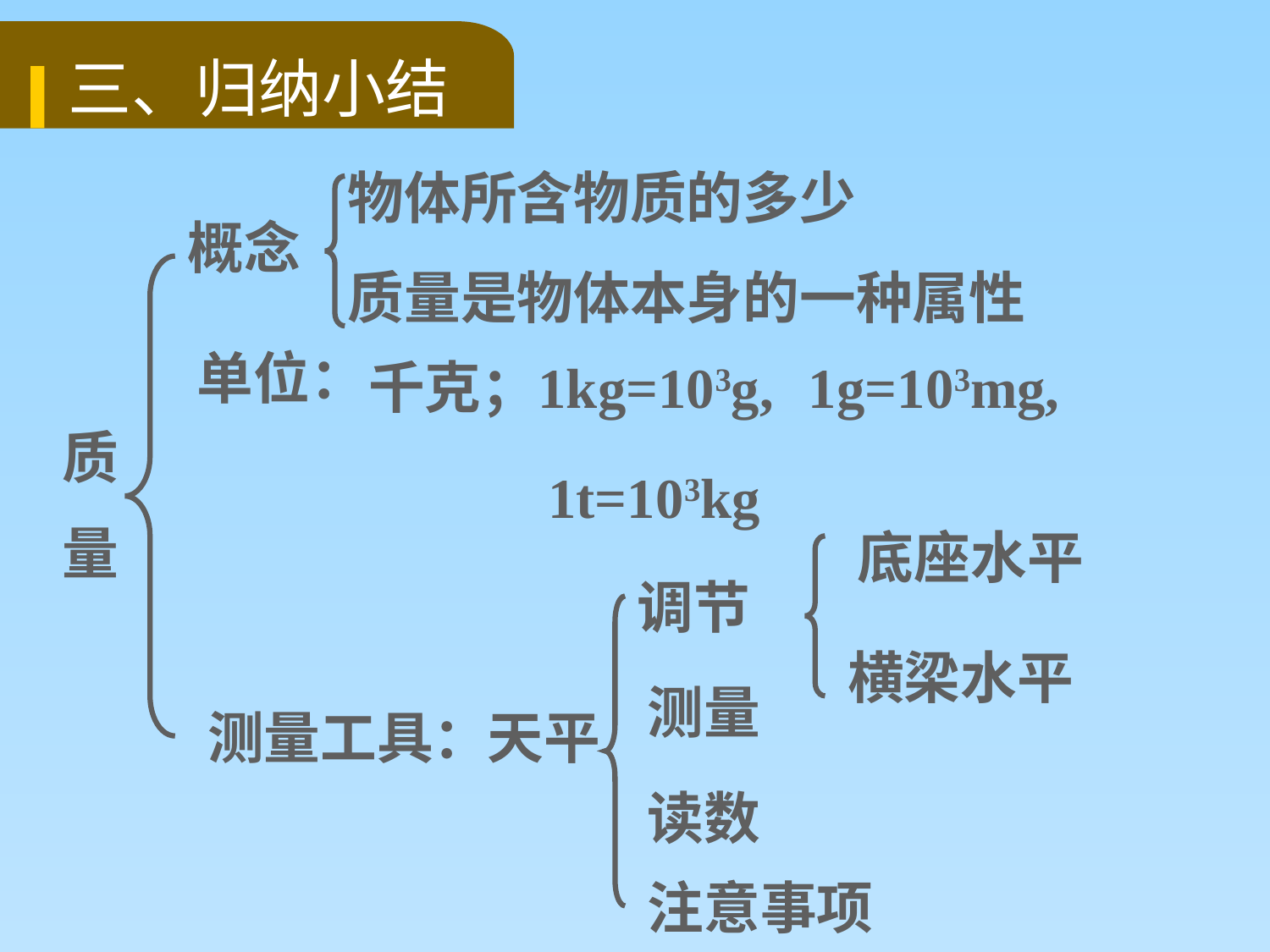

三、归纳小结

物体所含物质的多少

概念

质量是物体本身的一种属性
单位：
千克；
1kg=103g,
1g=103mg,
质
量
1t=103kg
底座水平

调节

横梁水平
测量
测量工具：
天平
读数
注意事项